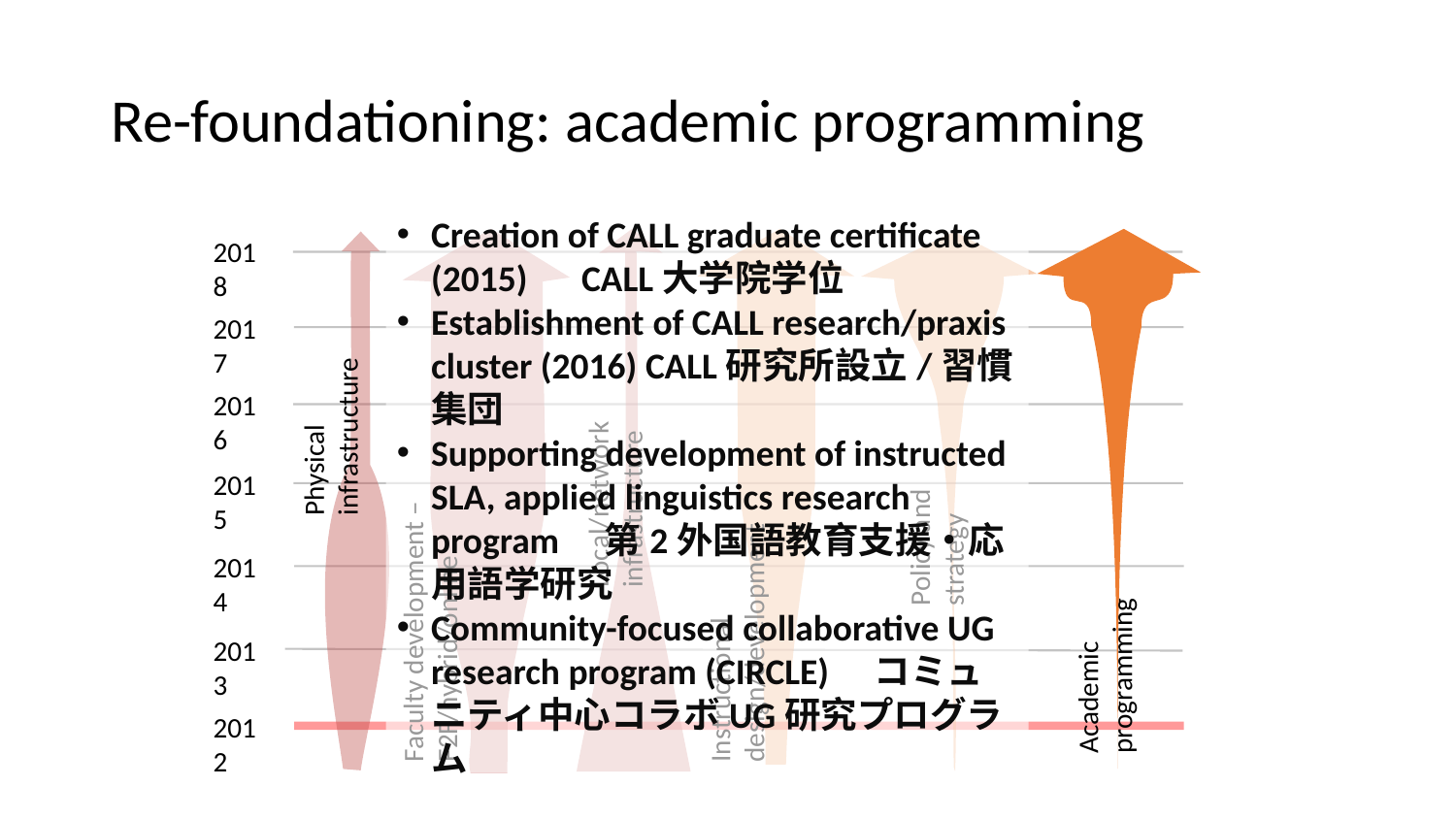

# Re-foundationing: academic programming
Creation of CALL graduate certificate (2015)　CALL大学院学位
Establishment of CALL research/praxis cluster (2016) CALL研究所設立/習慣集団
Supporting development of instructed SLA, applied linguistics research program　第2外国語教育支援・応用語学研究
Community-focused collaborative UG research program (CIRCLE)　コミュニティ中心コラボUG研究プログラム
2018

2017
Physical infrastructure
2016
Local/network infrastructure
2015
Policy and strategy
Faculty development – F2F/hybrid/online
2014
Instructional design/development
Academic programming
2013
2012